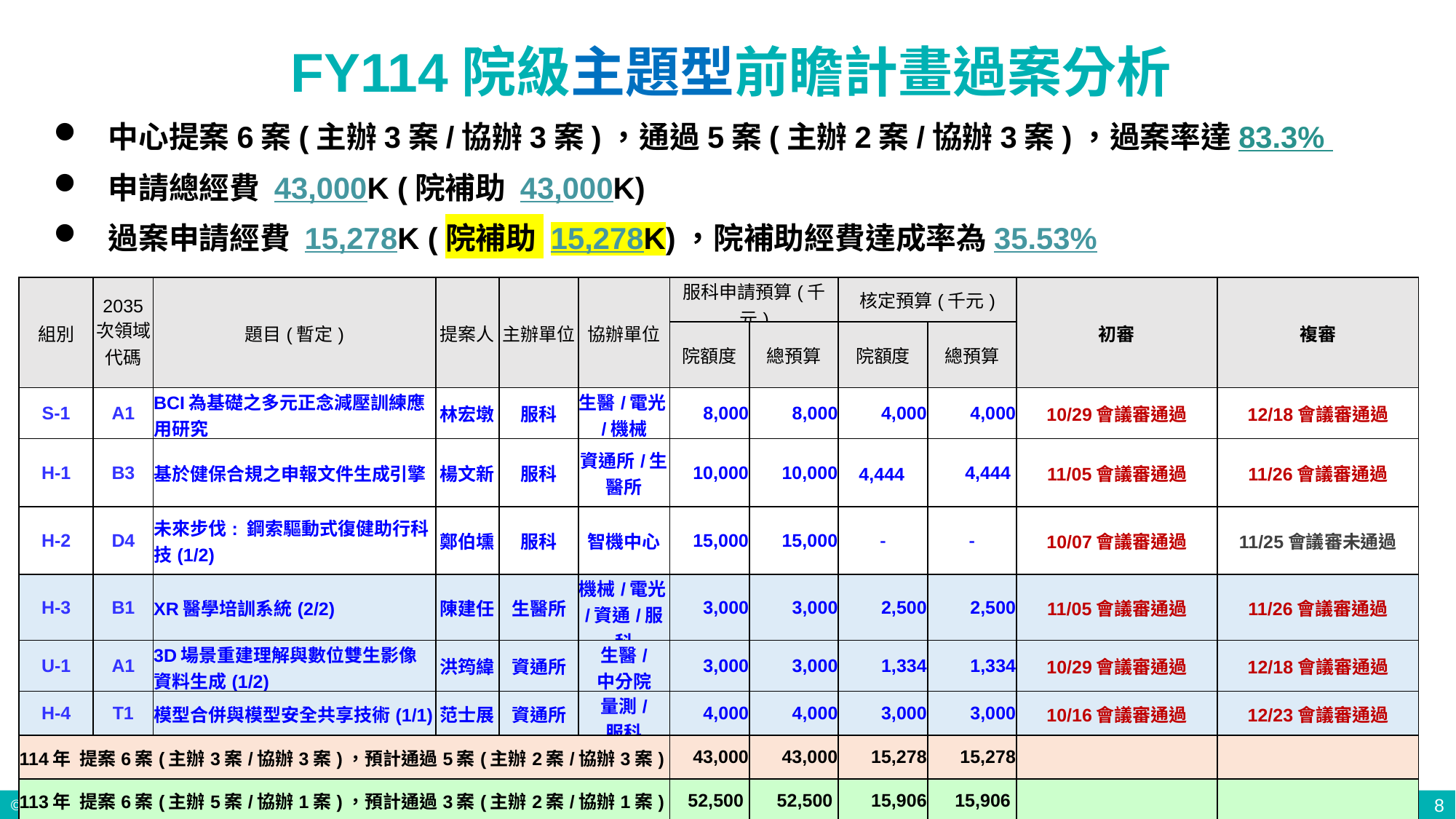

# FY114院級主題型前瞻計畫過案分析
中心提案6案(主辦3案/協辦3案)，通過5案(主辦2案/協辦3案)，過案率達83.3%
申請總經費 43,000K (院補助 43,000K)
過案申請經費 15,278K (院補助 15,278K)，院補助經費達成率為35.53%
| 組別 | 2035 次領域代碼 | 題目(暫定) | 提案人 | 主辦單位 | 協辦單位 | 服科申請預算(千元) |  | 核定預算(千元) |  | 初審 | 複審 |
| --- | --- | --- | --- | --- | --- | --- | --- | --- | --- | --- | --- |
|  |  |  |  |  |  | 院額度 | 總預算 | 院額度 | 總預算 |  |  |
| S-1 | A1 | BCI為基礎之多元正念減壓訓練應用研究 | 林宏墩 | 服科 | 生醫/電光/機械 | 8,000 | 8,000 | 4,000 | 4,000 | 10/29會議審通過 | 12/18會議審通過 |
| H-1 | B3 | 基於健保合規之申報文件生成引擎 | 楊文新 | 服科 | 資通所/生醫所 | 10,000 | 10,000 | 4,444 | 4,444 | 11/05會議審通過 | 11/26會議審通過 |
| H-2 | D4 | 未來步伐: 鋼索驅動式復健助行科技(1/2) | 鄭伯壎 | 服科 | 智機中心 | 15,000 | 15,000 | - | - | 10/07會議審通過 | 11/25會議審未通過 |
| H-3 | B1 | XR醫學培訓系統(2/2) | 陳建任 | 生醫所 | 機械/電光/資通/服科 | 3,000 | 3,000 | 2,500 | 2,500 | 11/05會議審通過 | 11/26會議審通過 |
| U-1 | A1 | 3D場景重建理解與數位雙生影像資料生成(1/2) | 洪筠緯 | 資通所 | 生醫/ 中分院 | 3,000 | 3,000 | 1,334 | 1,334 | 10/29會議審通過 | 12/18會議審通過 |
| H-4 | T1 | 模型合併與模型安全共享技術(1/1) | 范士展 | 資通所 | 量測/ 服科 | 4,000 | 4,000 | 3,000 | 3,000 | 10/16會議審通過 | 12/23會議審通過 |
| 114年 提案6案(主辦3案/協辦3案)，預計通過5案(主辦2案/協辦3案) |  |  |  |  |  | 43,000 | 43,000 | 15,278 | 15,278 |  |  |
| 113年 提案6案(主辦5案/協辦1案)，預計通過3案(主辦2案/協辦1案) |  |  |  |  |  | 52,500 | 52,500 | 15,906 | 15,906 |  |  |
8